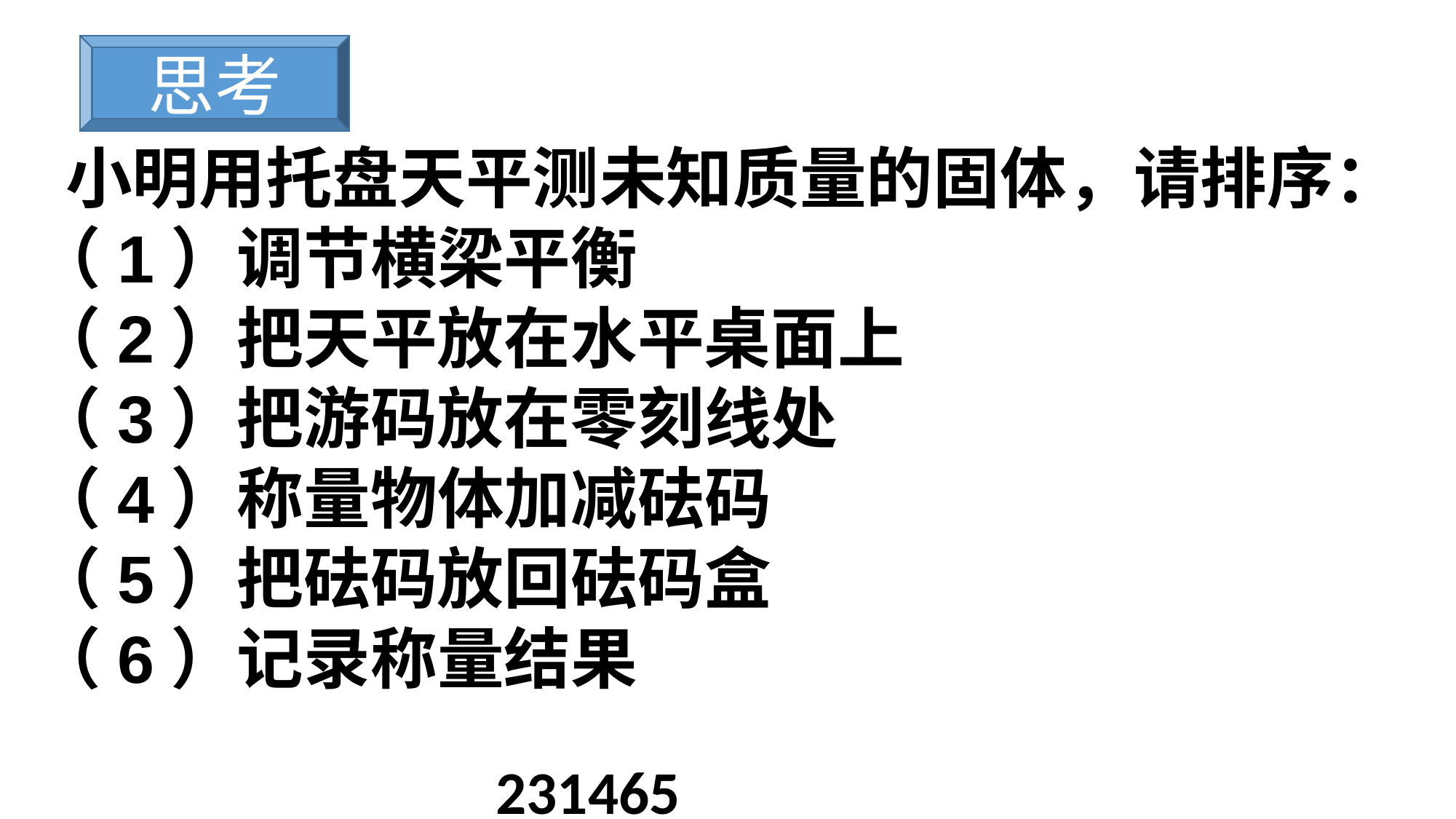

思考
 小明用托盘天平测未知质量的固体，请排序：
（1）调节横梁平衡
（2）把天平放在水平桌面上
（3）把游码放在零刻线处
（4）称量物体加减砝码
（5）把砝码放回砝码盒
（6）记录称量结果
231465